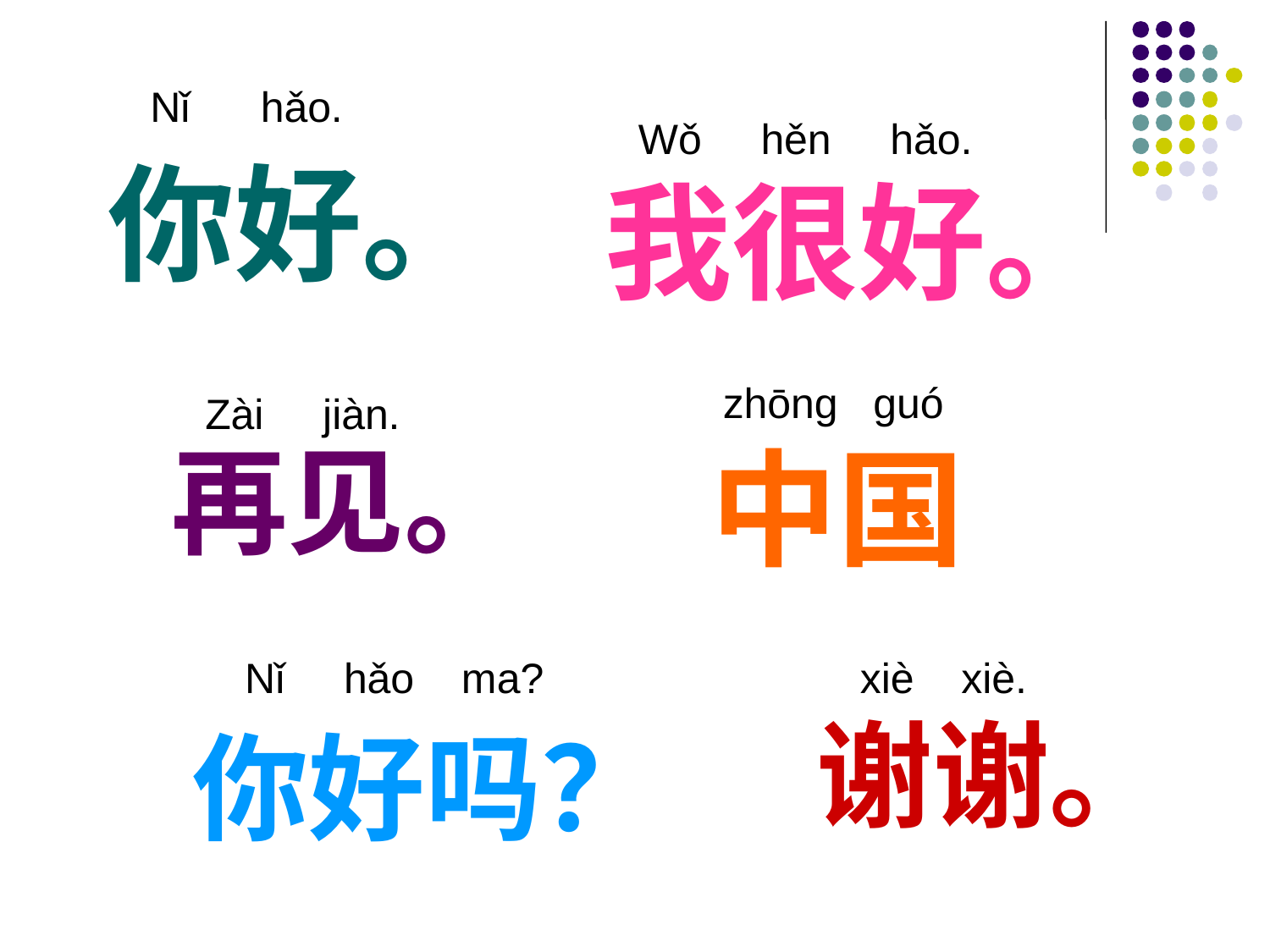

Nǐ      hǎo.

我很好。
Wǒ     hěn     hǎo.
你好。

zhōng   guó
 Zài     jiàn.
再见。
中国
 Nǐ     hǎo    ma?

谢谢。
xiè    xiè.
你好吗？